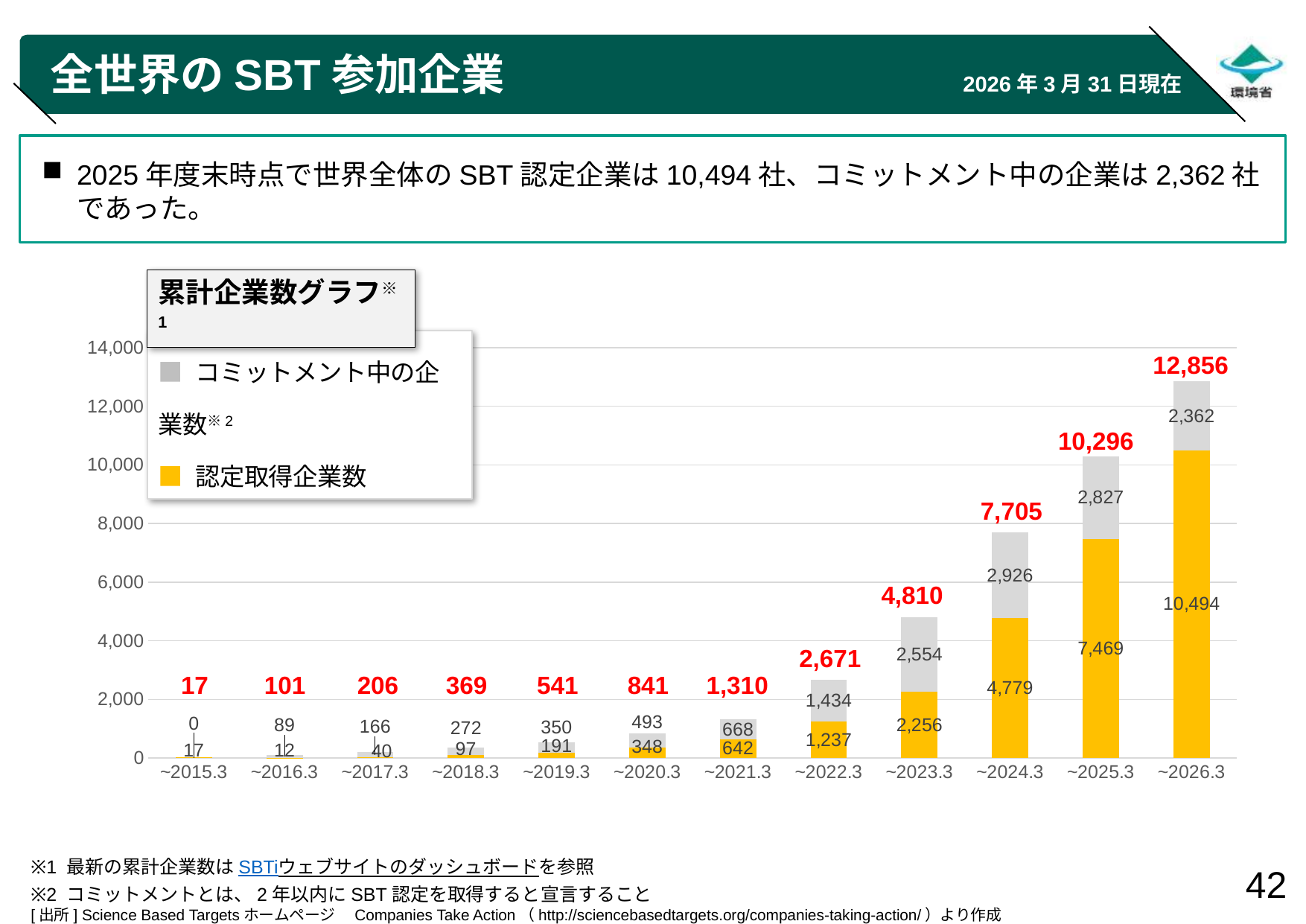

# 全世界のSBT参加企業
2026年3月31日現在
2025年度末時点で世界全体のSBT認定企業は10,494社、コミットメント中の企業は2,362社であった。

### Chart

| Category | 認定取得企業数 | コミットメント中の企業数 |
|---|---|---|
| ~2015.3 | 17.0 | 0.0 |
| ~2016.3 | 12.0 | 89.0 |
| ~2017.3 | 40.0 | 166.0 |
| ~2018.3 | 97.0 | 272.0 |
| ~2019.3 | 191.0 | 350.0 |
| ~2020.3 | 348.0 | 493.0 |
| ~2021.3 | 642.0 | 668.0 |
| ~2022.3 | 1237.0 | 1434.0 |
| ~2023.3 | 2256.0 | 2554.0 |
| ~2024.3 | 4779.0 | 2926.0 |
| ~2025.3 | 7469.0 | 2827.0 |
| ~2026.3 | 10494.0 | 2362.0 |
累計企業数グラフ※1
12,856
10,296
7,705
4,810
2,671
17
101
206
369
541
841
1,310
※1 最新の累計企業数はSBTiウェブサイトのダッシュボードを参照
※2 コミットメントとは、2年以内にSBT認定を取得すると宣言すること
[出所] Science Based Targetsホームページ　Companies Take Action（http://sciencebasedtargets.org/companies-taking-action/）より作成